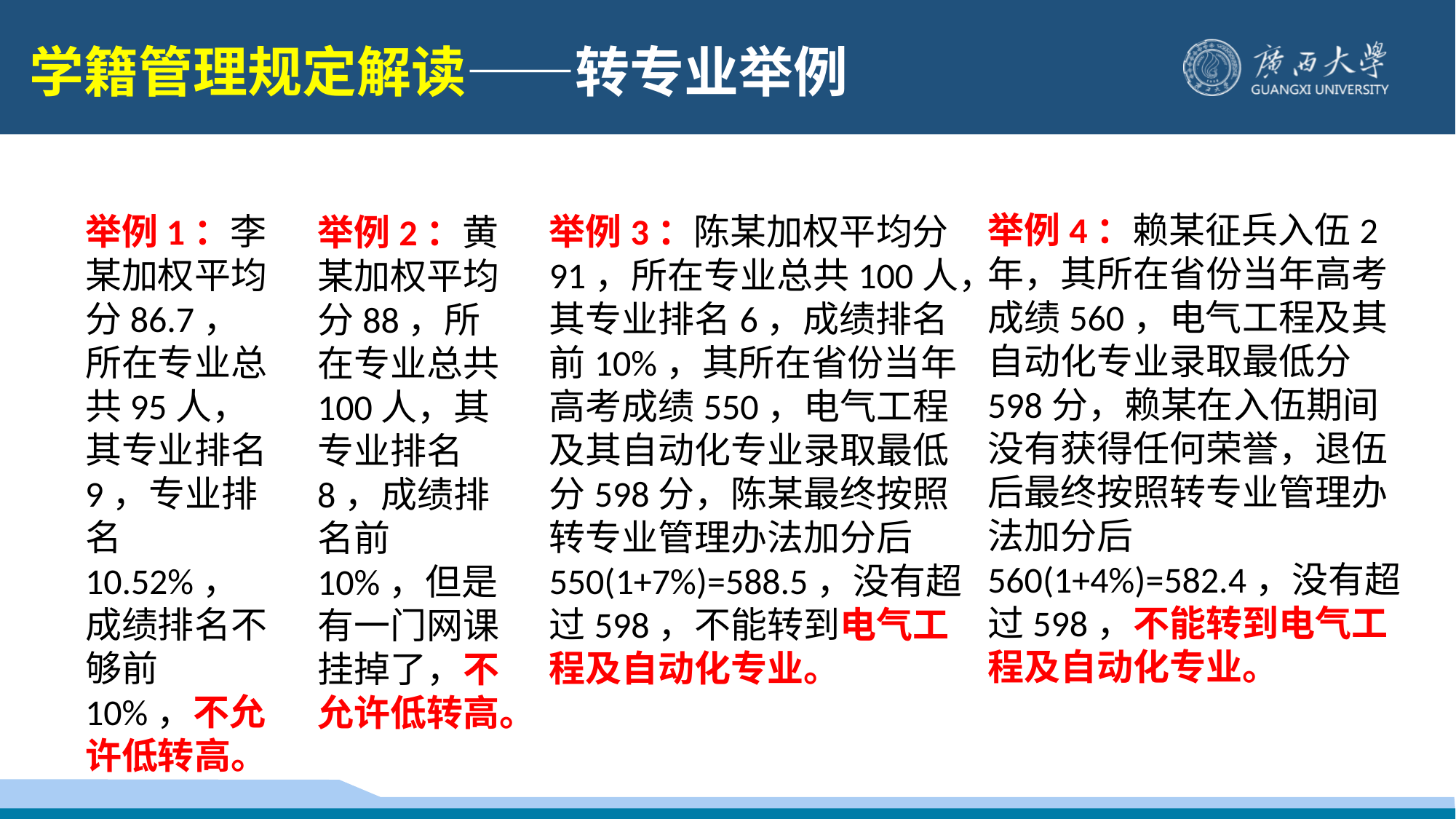

学籍管理规定解读——转专业举例
举例4：赖某征兵入伍2年，其所在省份当年高考成绩560，电气工程及其自动化专业录取最低分598分，赖某在入伍期间没有获得任何荣誉，退伍后最终按照转专业管理办法加分后560(1+4%)=582.4，没有超过598，不能转到电气工程及自动化专业。
举例1：李某加权平均分86.7，所在专业总共95人，其专业排名9，专业排名10.52%，成绩排名不够前10%，不允许低转高。
举例3：陈某加权平均分91，所在专业总共100人，其专业排名6，成绩排名前10%，其所在省份当年高考成绩550，电气工程及其自动化专业录取最低分598分，陈某最终按照转专业管理办法加分后550(1+7%)=588.5，没有超过598，不能转到电气工程及自动化专业。
举例2：黄某加权平均分88，所在专业总共100人，其专业排名8，成绩排名前10%，但是有一门网课挂掉了，不允许低转高。